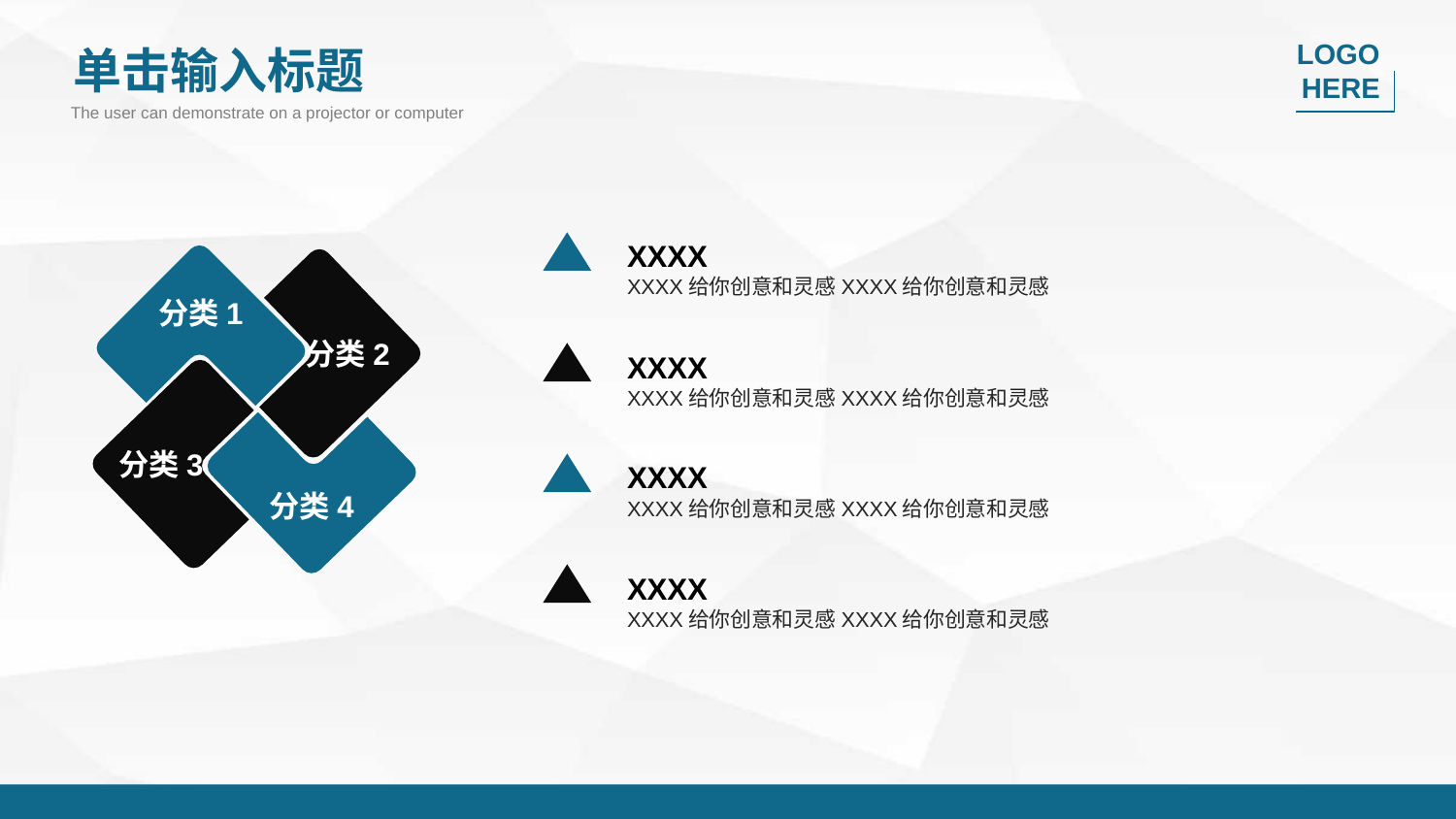

LOGO HERE
单击输入标题
The user can demonstrate on a projector or computer
XXXX
XXXX给你创意和灵感XXXX给你创意和灵感

分类1
     分类2
分类3
分类4
XXXX
XXXX给你创意和灵感XXXX给你创意和灵感

XXXX
XXXX给你创意和灵感XXXX给你创意和灵感

XXXX
XXXX给你创意和灵感XXXX给你创意和灵感